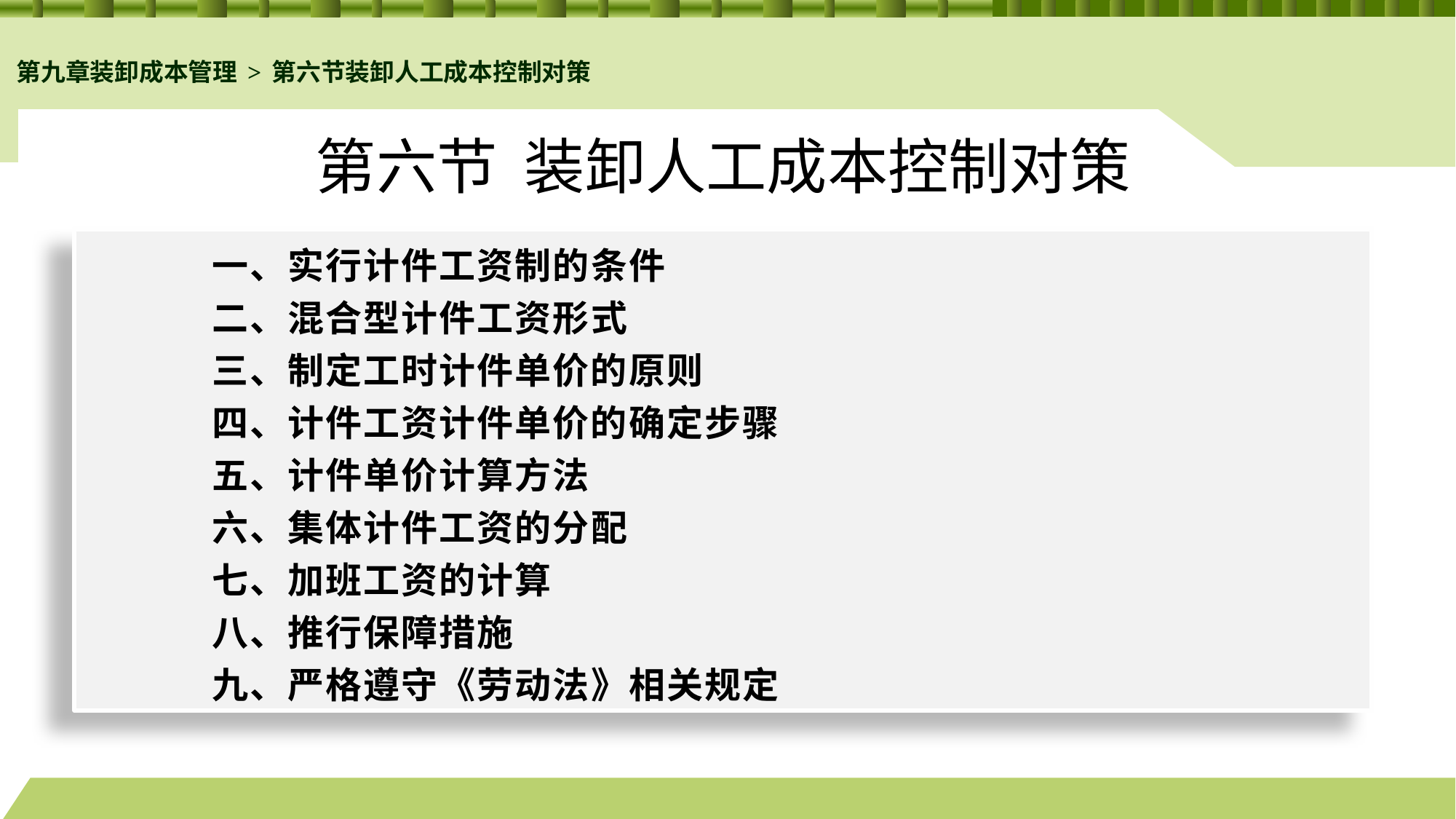

第九章装卸成本管理>第六节装卸人工成本控制对策
# 第六节  装卸人工成本控制对策
一、实行计件工资制的条件
二、混合型计件工资形式
三、制定工时计件单价的原则
四、计件工资计件单价的确定步骤
五、计件单价计算方法
六、集体计件工资的分配
七、加班工资的计算
八、推行保障措施
九、严格遵守《劳动法》相关规定